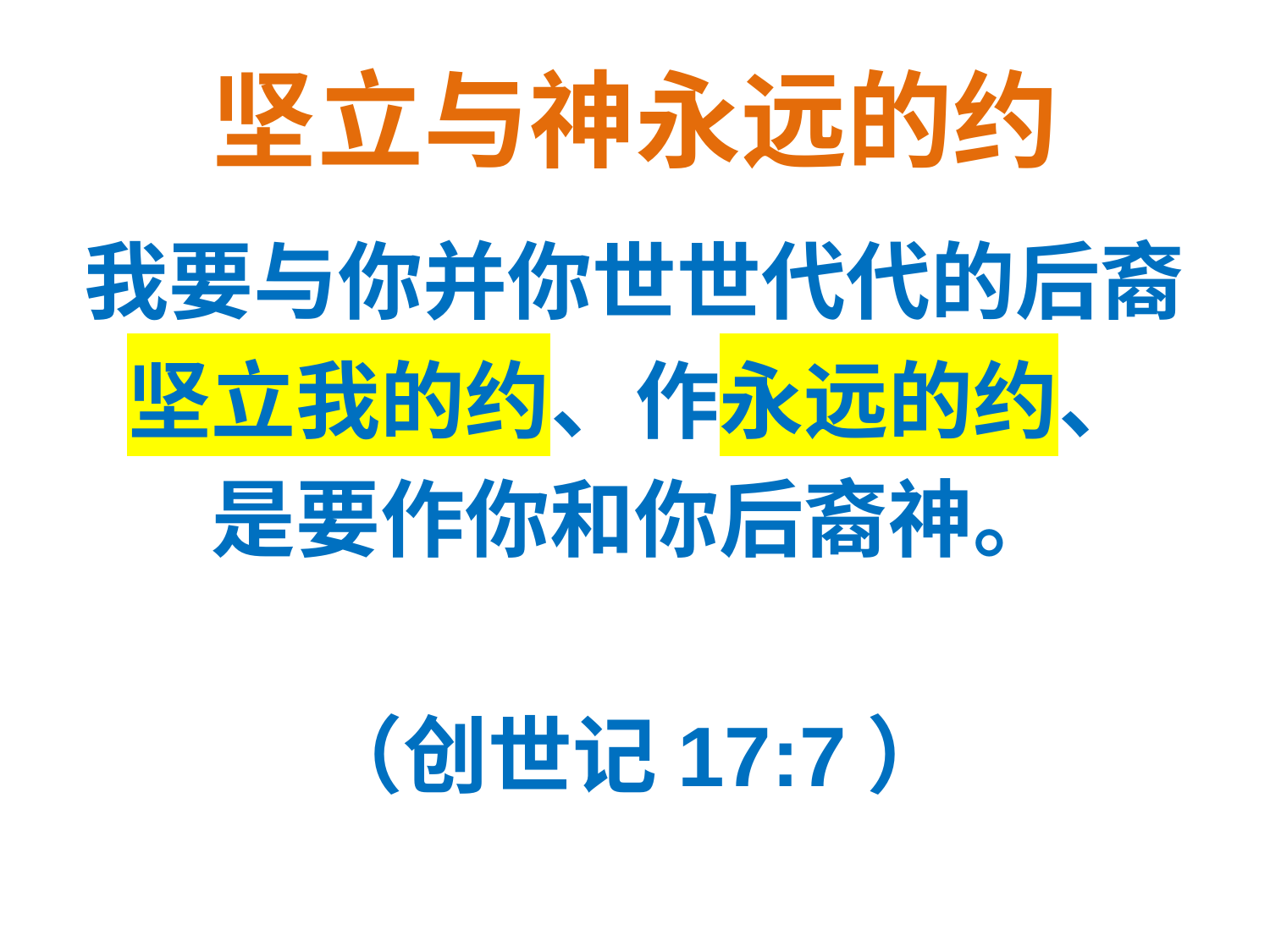

# 坚立与神永远的约
我要与你并你世世代代的后裔
坚立我的约、作永远的约、
是要作你和你后裔神。

（创世记17:7）